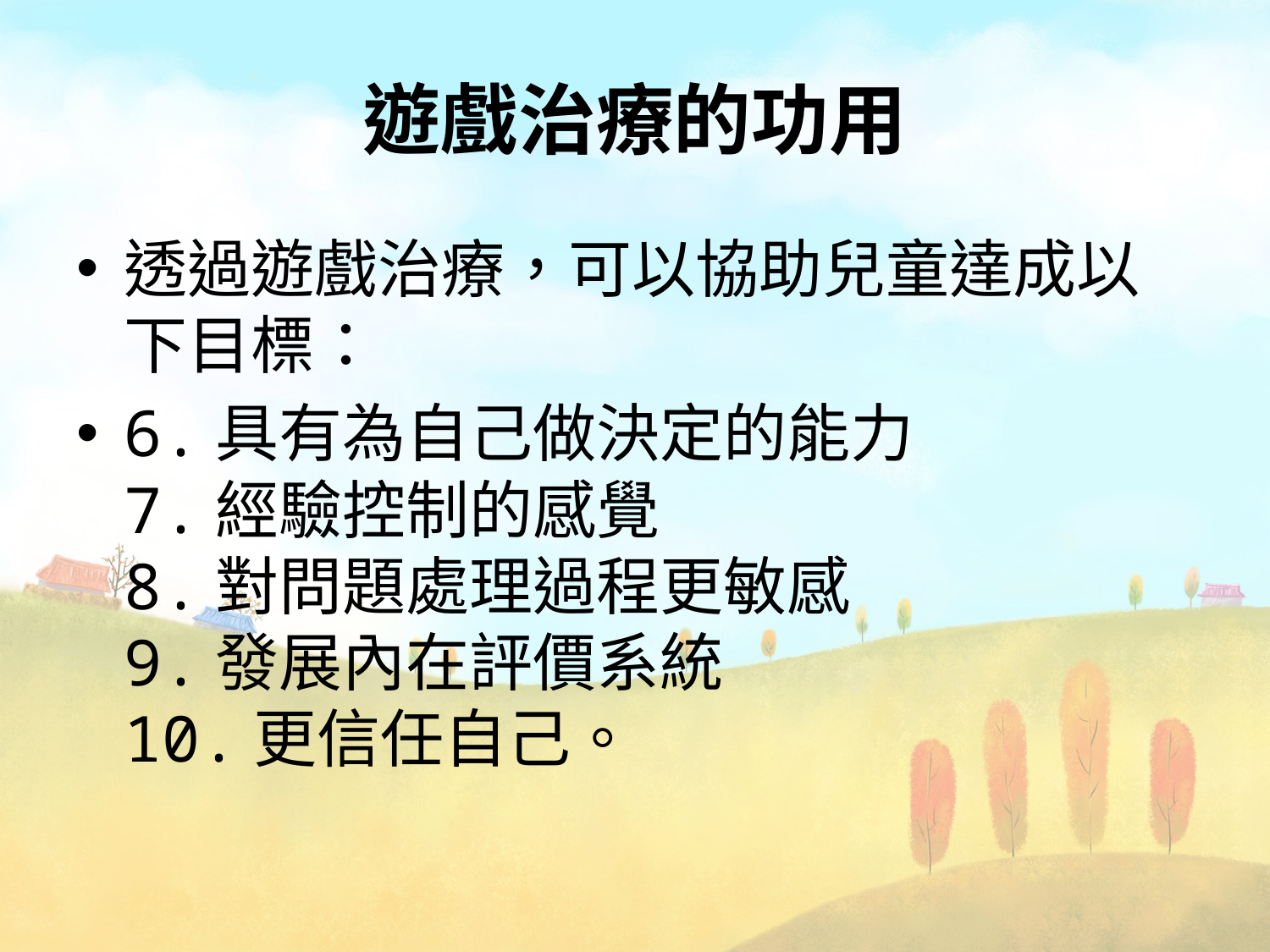

# 遊戲治療的功用
透過遊戲治療，可以協助兒童達成以下目標：
6.具有為自己做決定的能力
7.經驗控制的感覺
8.對問題處理過程更敏感
9.發展內在評價系統
10.更信任自己。